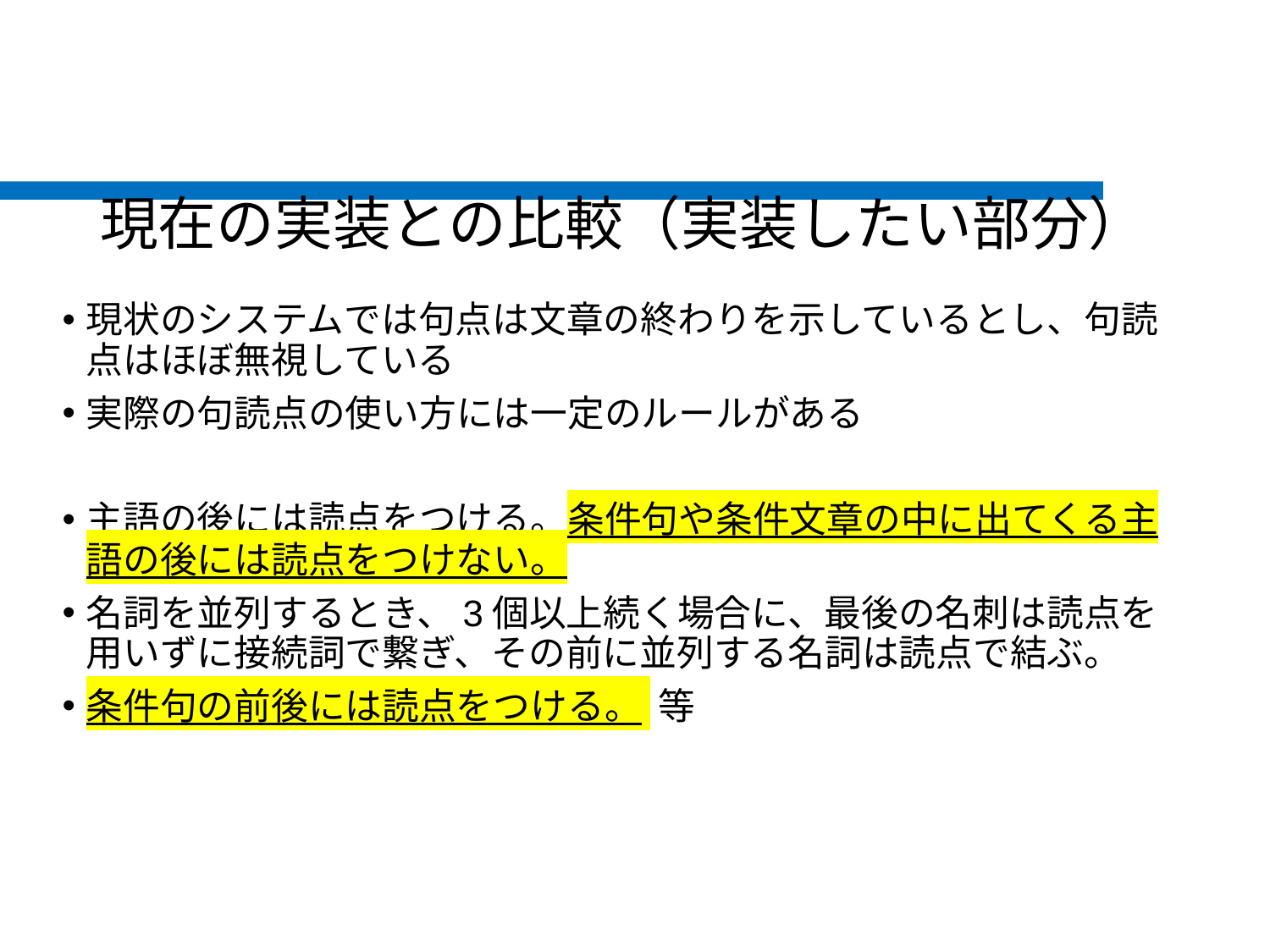

# 現在の実装との比較（実装したい部分）
現状のシステムでは句点は文章の終わりを示しているとし、句読点はほぼ無視している
実際の句読点の使い方には一定のルールがある

主語の後には読点をつける。条件句や条件文章の中に出てくる主語の後には読点をつけない。
名詞を並列するとき、3個以上続く場合に、最後の名刺は読点を用いずに接続詞で繋ぎ、その前に並列する名詞は読点で結ぶ。
条件句の前後には読点をつける。  等